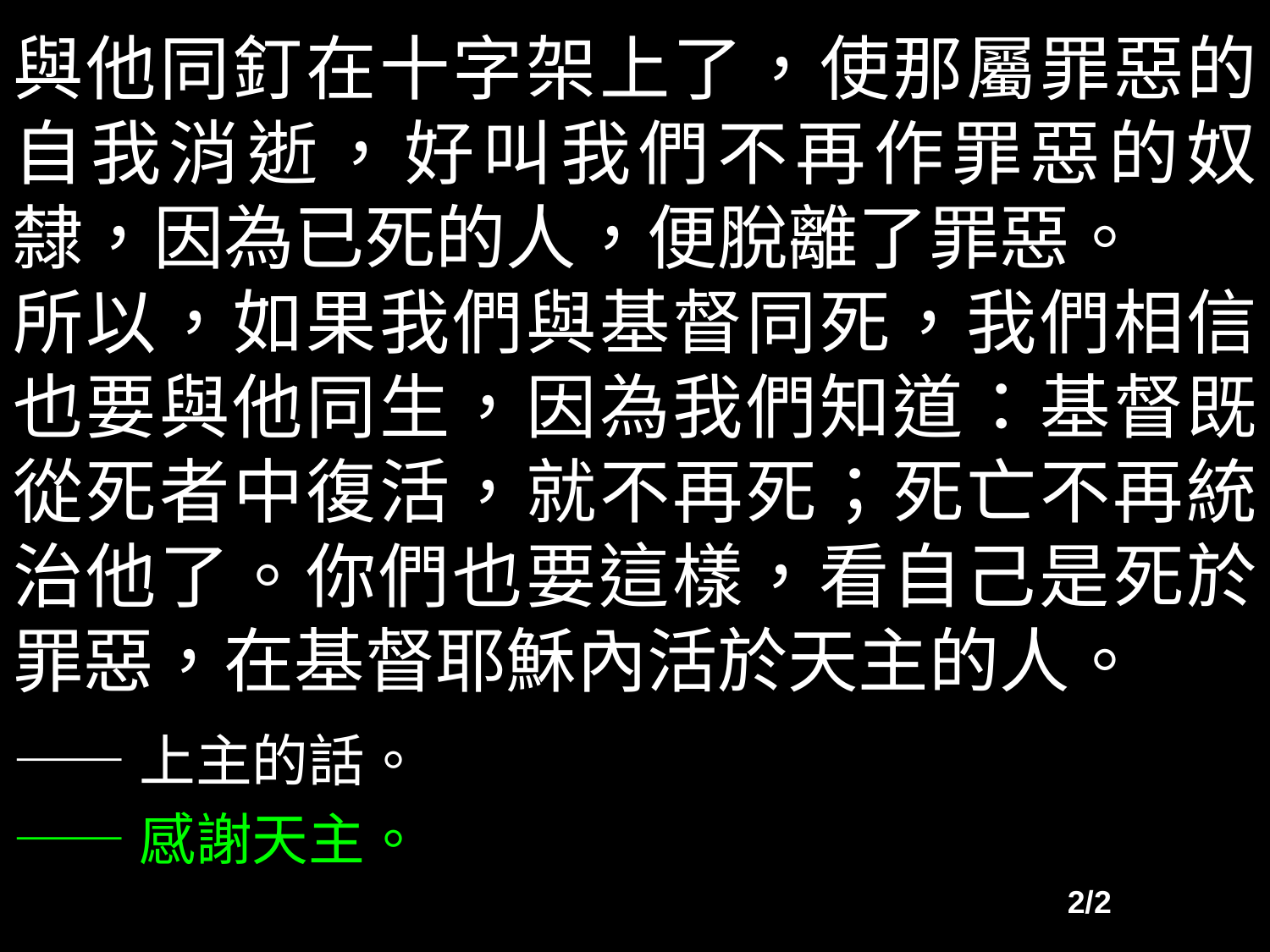

與他同釘在十字架上了，使那屬罪惡的自我消逝，好叫我們不再作罪惡的奴隸，因為已死的人，便脫離了罪惡。
所以，如果我們與基督同死，我們相信也要與他同生，因為我們知道：基督既從死者中復活，就不再死；死亡不再統治他了。你們也要這樣，看自己是死於罪惡，在基督耶穌內活於天主的人。
——上主的話。
——感謝天主。
2/2